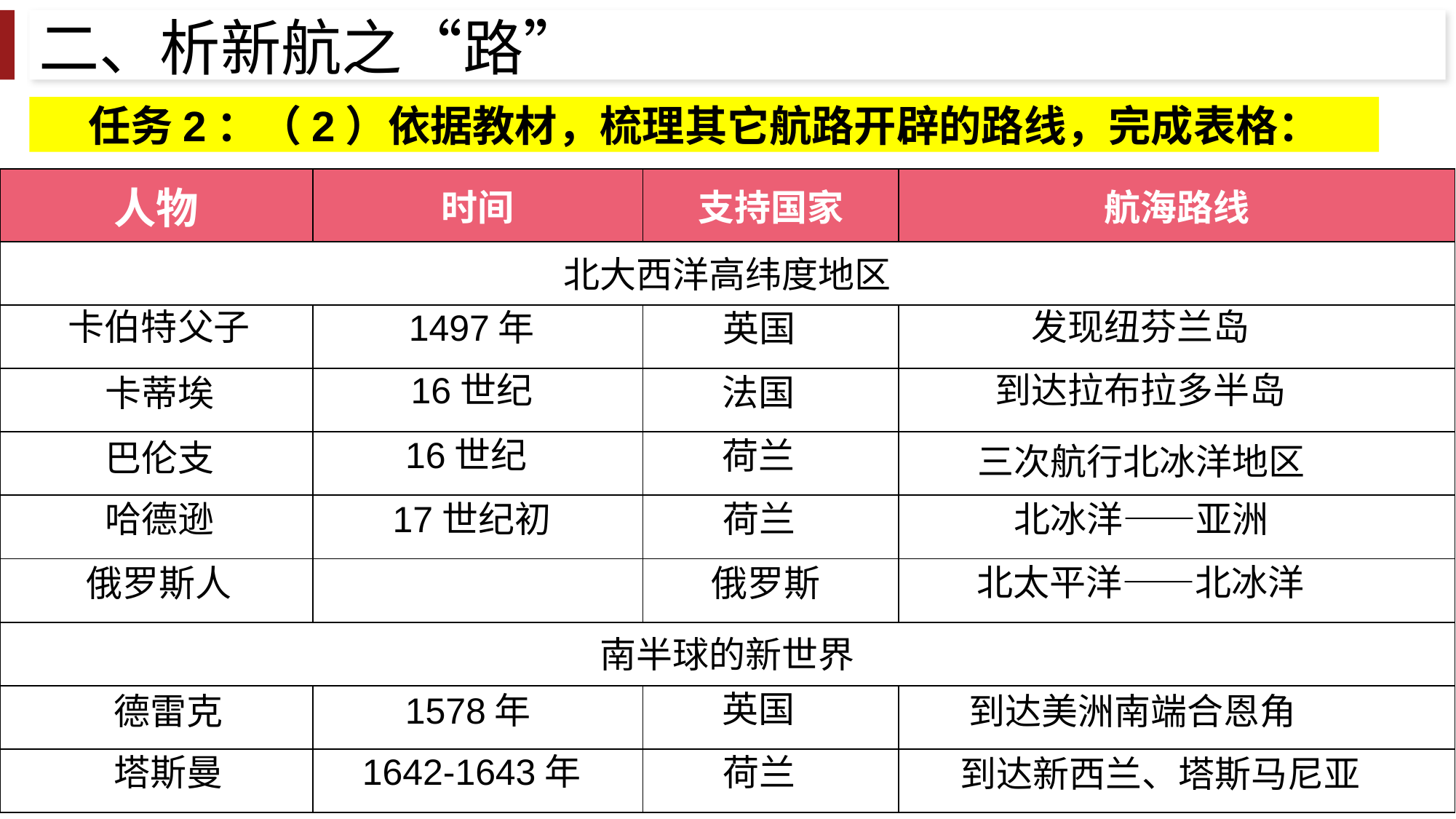

二、析新航之“路”

任务2：（2）依据教材，梳理其它航路开辟的路线，完成表格：
| 人物 | 时间 | 支持国家 | 航海路线 |
| --- | --- | --- | --- |
| 北大西洋高纬度地区 |  |  |  |
|  |  |  |  |
|  |  |  |  |
|  |  |  |  |
|  |  |  |  |
|  |  |  |  |
| 南半球的新世界 |  |  |  |
|  |  |  |  |
|  |  |  |  |
卡伯特父子
发现纽芬兰岛
1497年
英国
16世纪
到达拉布拉多半岛
法国
卡蒂埃
三次航行北冰洋地区
16世纪
荷兰
巴伦支
荷兰
北冰洋——亚洲
17世纪初
哈德逊
北太平洋——北冰洋
俄罗斯
俄罗斯人
英国
1578年
到达美洲南端合恩角
德雷克
1642-1643年
荷兰
塔斯曼
到达新西兰、塔斯马尼亚